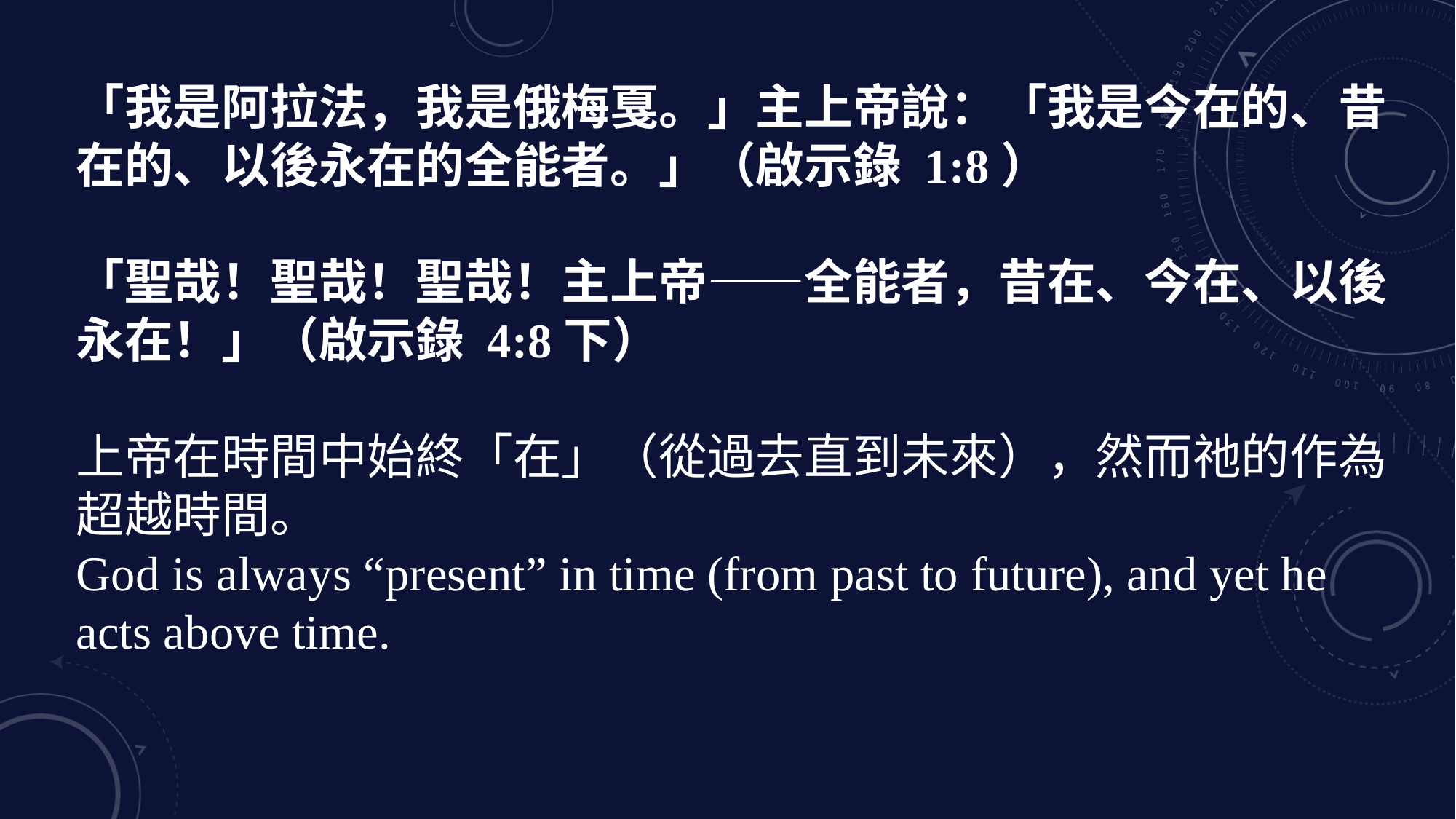

「我是阿拉法，我是俄梅戛。」主上帝說：「我是今在的、昔在的、以後永在的全能者。」（啟示錄 1:8）

「聖哉！聖哉！聖哉！主上帝——全能者，昔在、今在、以後永在！」（啟示錄 4:8下）

上帝在時間中始終「在」（從過去直到未來），然而祂的作為超越時間。
God is always “present” in time (from past to future), and yet he acts above time.